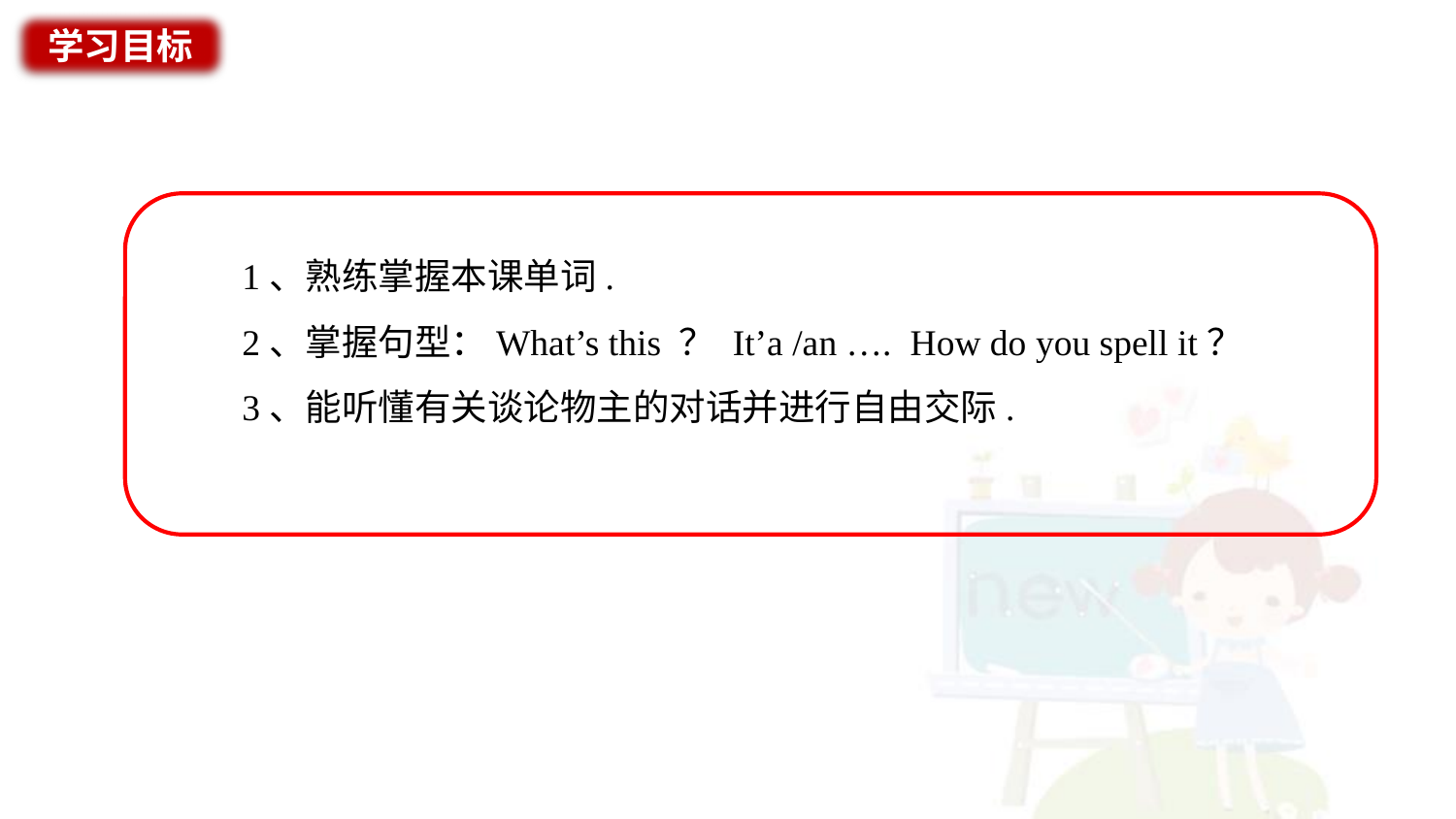

学习目标

1、熟练掌握本课单词.
2、掌握句型：What’s this ？ It’a /an ….  How do you spell it？
3、能听懂有关谈论物主的对话并进行自由交际.